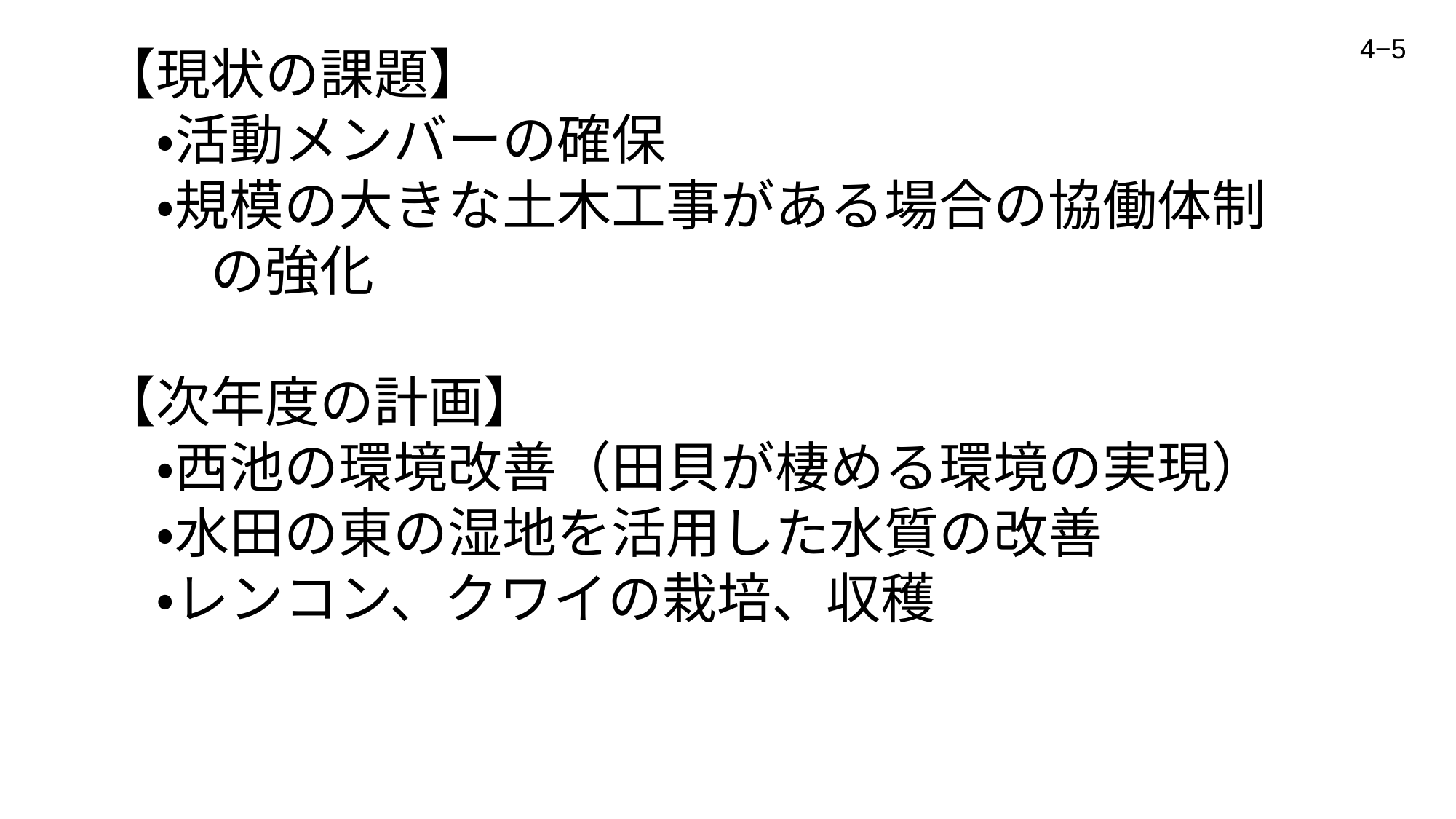

4−5
【現状の課題】
　・活動メンバーの確保
　・規模の大きな土木工事がある場合の協働体制
　　の強化

【次年度の計画】
　・西池の環境改善（田貝が棲める環境の実現）
　・水田の東の湿地を活用した水質の改善
　・レンコン、クワイの栽培、収穫